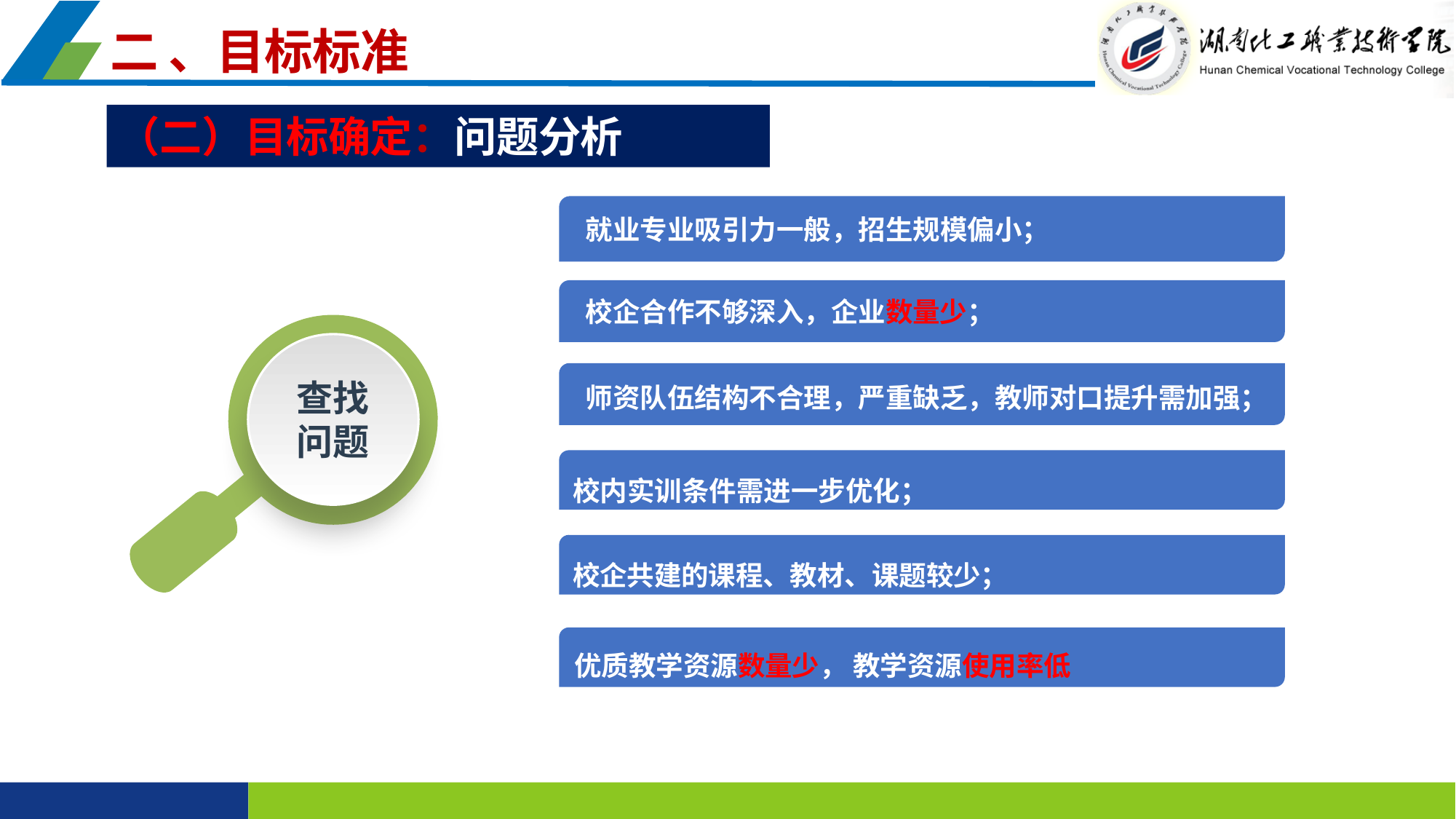

二 、目标标准

（二）目标确定：问题分析
 就业专业吸引力一般，招生规模偏小；
 校企合作不够深入，企业数量少；

查找
问题
 师资队伍结构不合理，严重缺乏，教师对口提升需加强；
校内实训条件需进一步优化；
校企共建的课程、教材、课题较少；
优质教学资源数量少， 教学资源使用率低